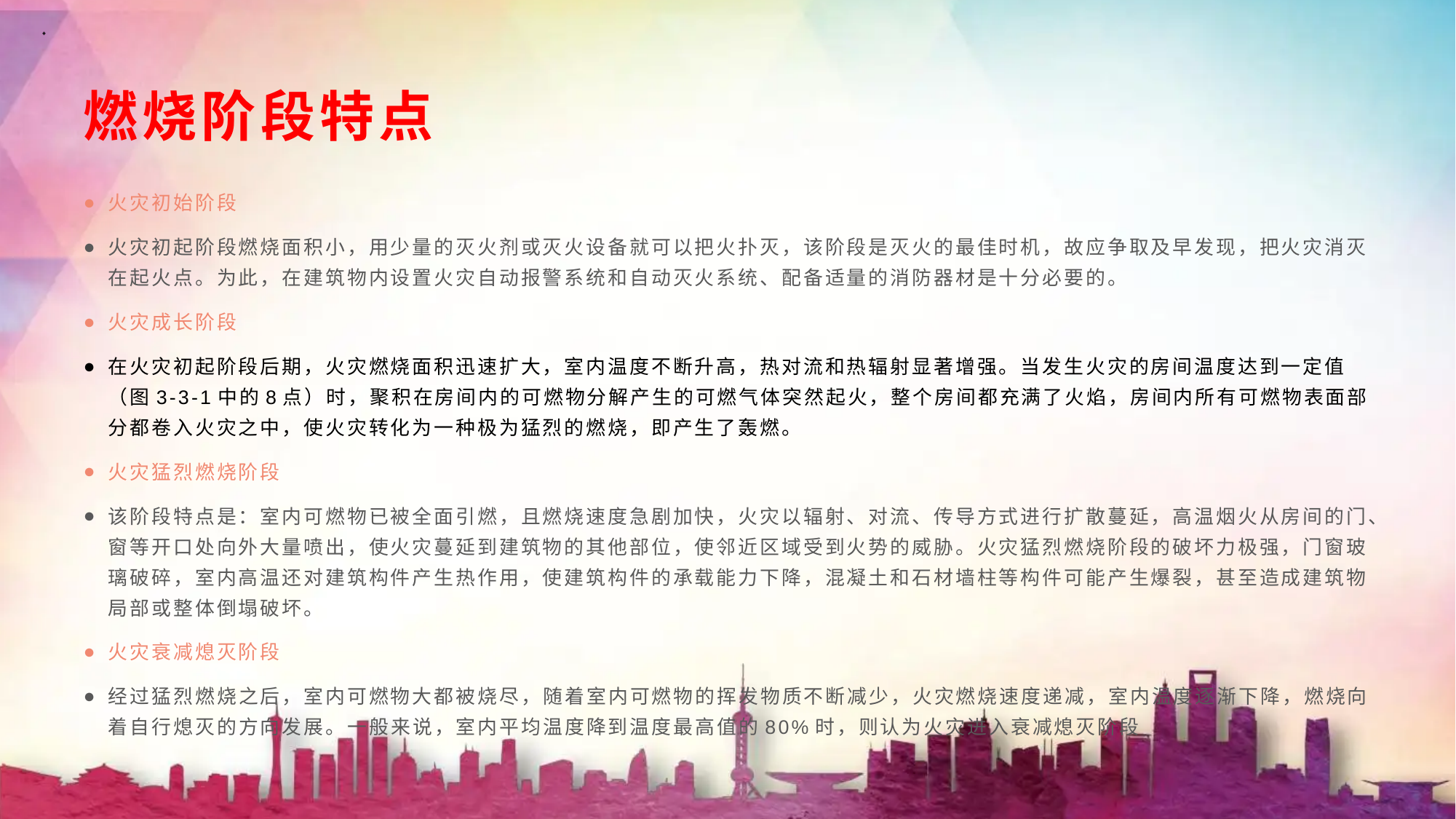

# 燃烧阶段特点
火灾初始阶段
火灾初起阶段燃烧面积小，用少量的灭火剂或灭火设备就可以把火扑灭，该阶段是灭火的最佳时机，故应争取及早发现，把火灾消灭在起火点。为此，在建筑物内设置火灾自动报警系统和自动灭火系统、配备适量的消防器材是十分必要的。
火灾成长阶段
在火灾初起阶段后期，火灾燃烧面积迅速扩大，室内温度不断升高，热对流和热辐射显著增强。当发生火灾的房间温度达到一定值（图3-3-1中的8点）时，聚积在房间内的可燃物分解产生的可燃气体突然起火，整个房间都充满了火焰，房间内所有可燃物表面部分都卷入火灾之中，使火灾转化为一种极为猛烈的燃烧，即产生了轰燃。
火灾猛烈燃烧阶段
该阶段特点是：室内可燃物已被全面引燃，且燃烧速度急剧加快，火灾以辐射、对流、传导方式进行扩散蔓延，高温烟火从房间的门、窗等开口处向外大量喷出，使火灾蔓延到建筑物的其他部位，使邻近区域受到火势的威胁。火灾猛烈燃烧阶段的破坏力极强，门窗玻璃破碎，室内高温还对建筑构件产生热作用，使建筑构件的承载能力下降，混凝土和石材墙柱等构件可能产生爆裂，甚至造成建筑物局部或整体倒塌破坏。
火灾衰减熄灭阶段
经过猛烈燃烧之后，室内可燃物大都被烧尽，随着室内可燃物的挥发物质不断减少，火灾燃烧速度递减，室内温度逐渐下降，燃烧向着自行熄灭的方向发展。一般来说，室内平均温度降到温度最高值的80%时，则认为火灾进入衰减熄灭阶段